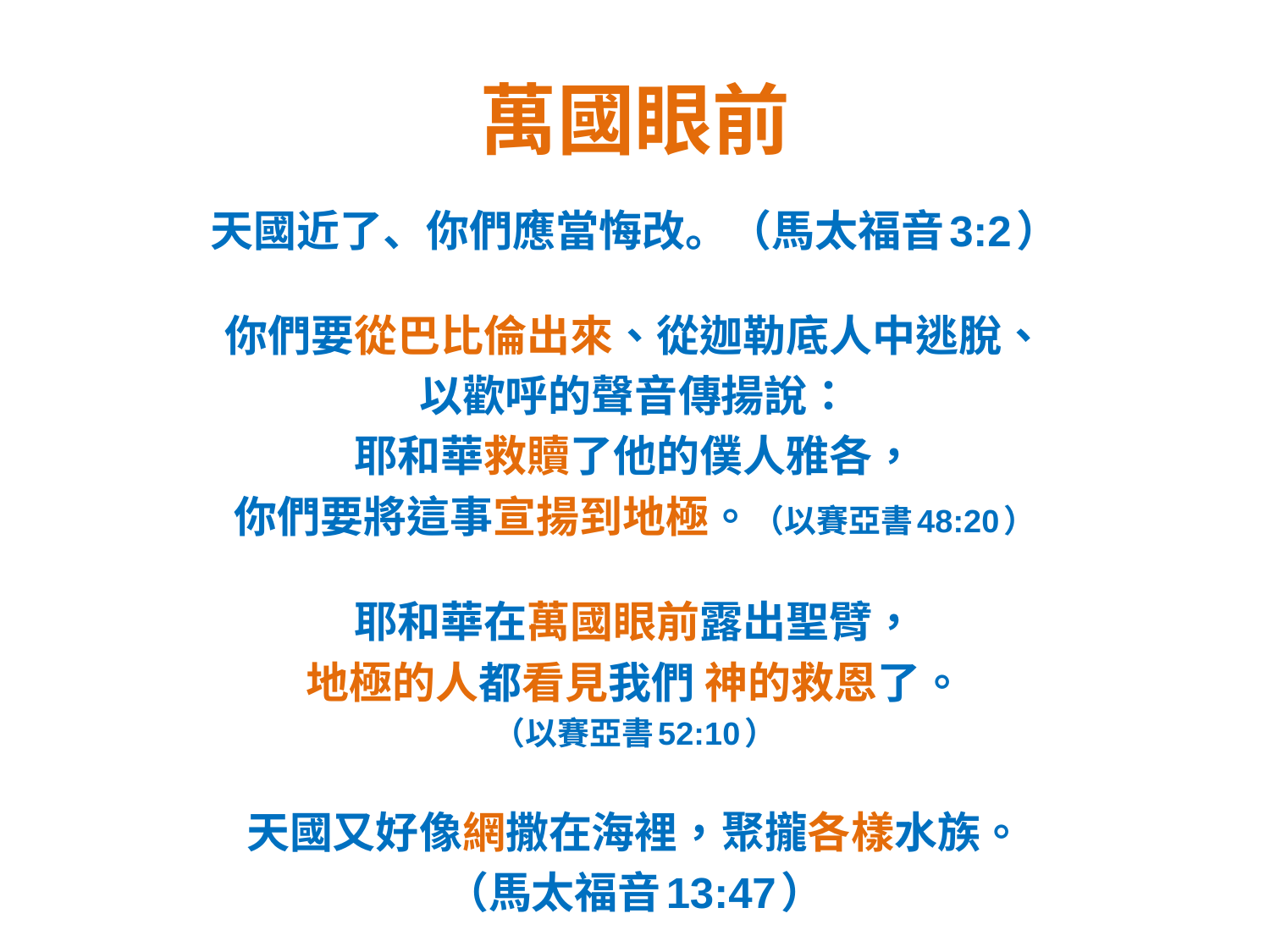

# 萬國眼前
天國近了、你們應當悔改。（馬太福音3:2）

你們要從巴比倫出來、從迦勒底人中逃脫、
以歡呼的聲音傳揚說：
耶和華救贖了他的僕人雅各，
你們要將這事宣揚到地極。（以賽亞書48:20）

耶和華在萬國眼前露出聖臂，
地極的人都看見我們 神的救恩了。
（以賽亞書52:10）

天國又好像網撒在海裡，聚攏各樣水族。
（馬太福音13:47）